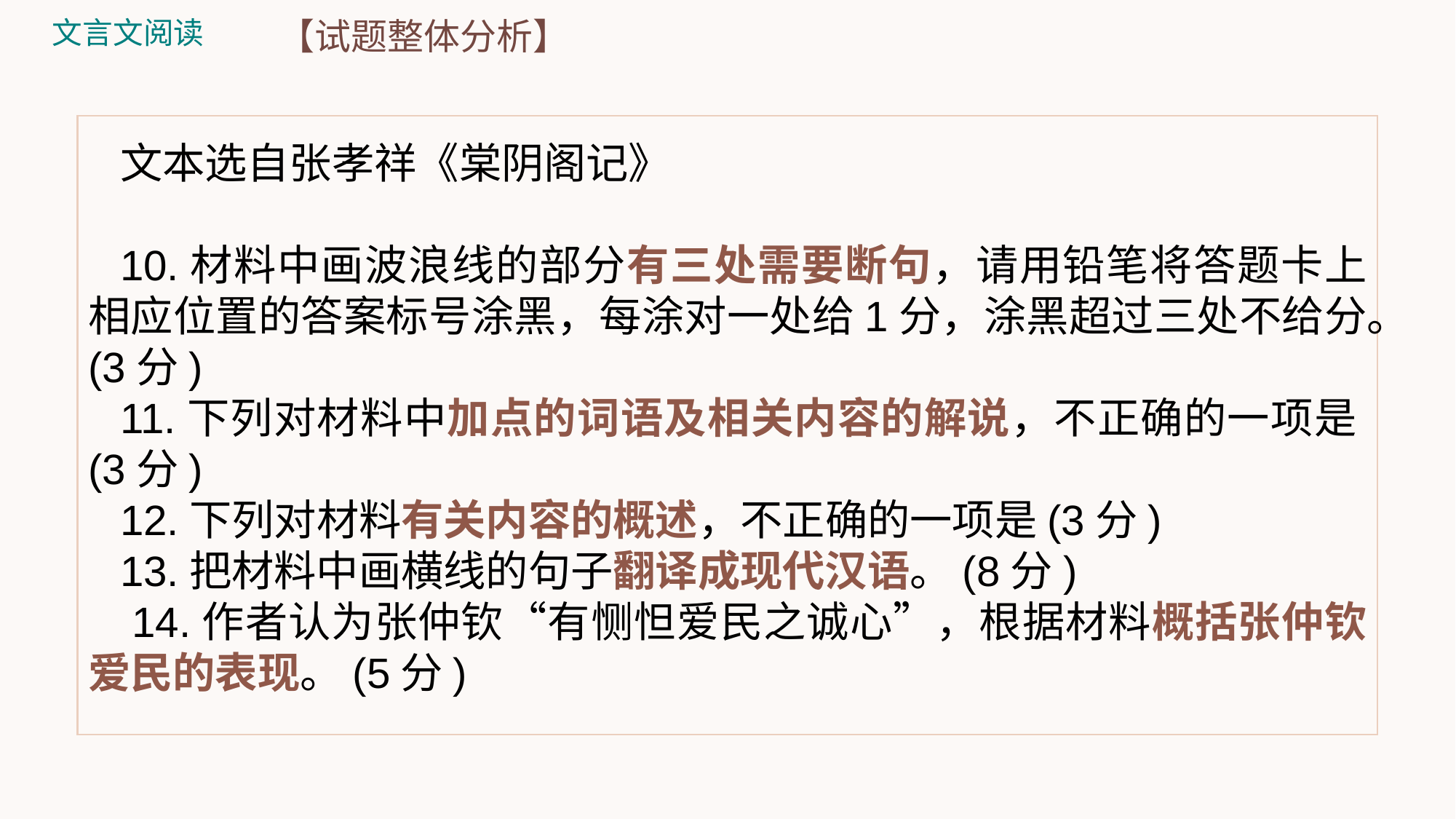

文言文阅读
【试题整体分析】

文本选自张孝祥《棠阴阁记》

10.材料中画波浪线的部分有三处需要断句，请用铅笔将答题卡上相应位置的答案标号涂黑，每涂对一处给1分，涂黑超过三处不给分。(3分)
11.下列对材料中加点的词语及相关内容的解说，不正确的一项是(3分)
12.下列对材料有关内容的概述，不正确的一项是(3分)
13.把材料中画横线的句子翻译成现代汉语。(8分)
 14.作者认为张仲钦“有恻怛爱民之诚心”，根据材料概括张仲钦爱民的表现。(5分)